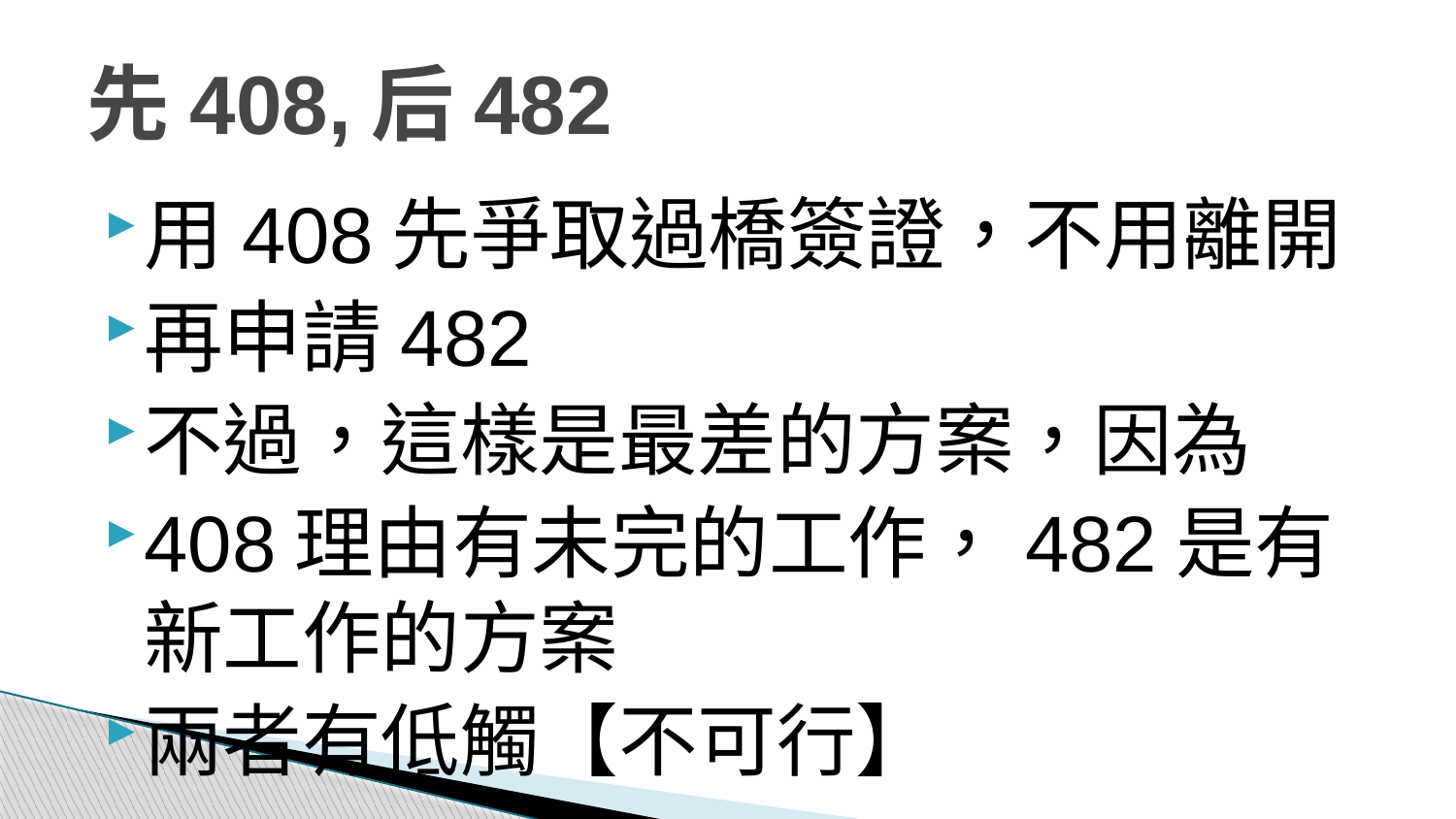

# 先408,后482
用408先爭取過橋簽證，不用離開
再申請482
不過，這樣是最差的方案，因為
408理由有未完的工作，482是有新工作的方案
兩者有低觸【不可行】